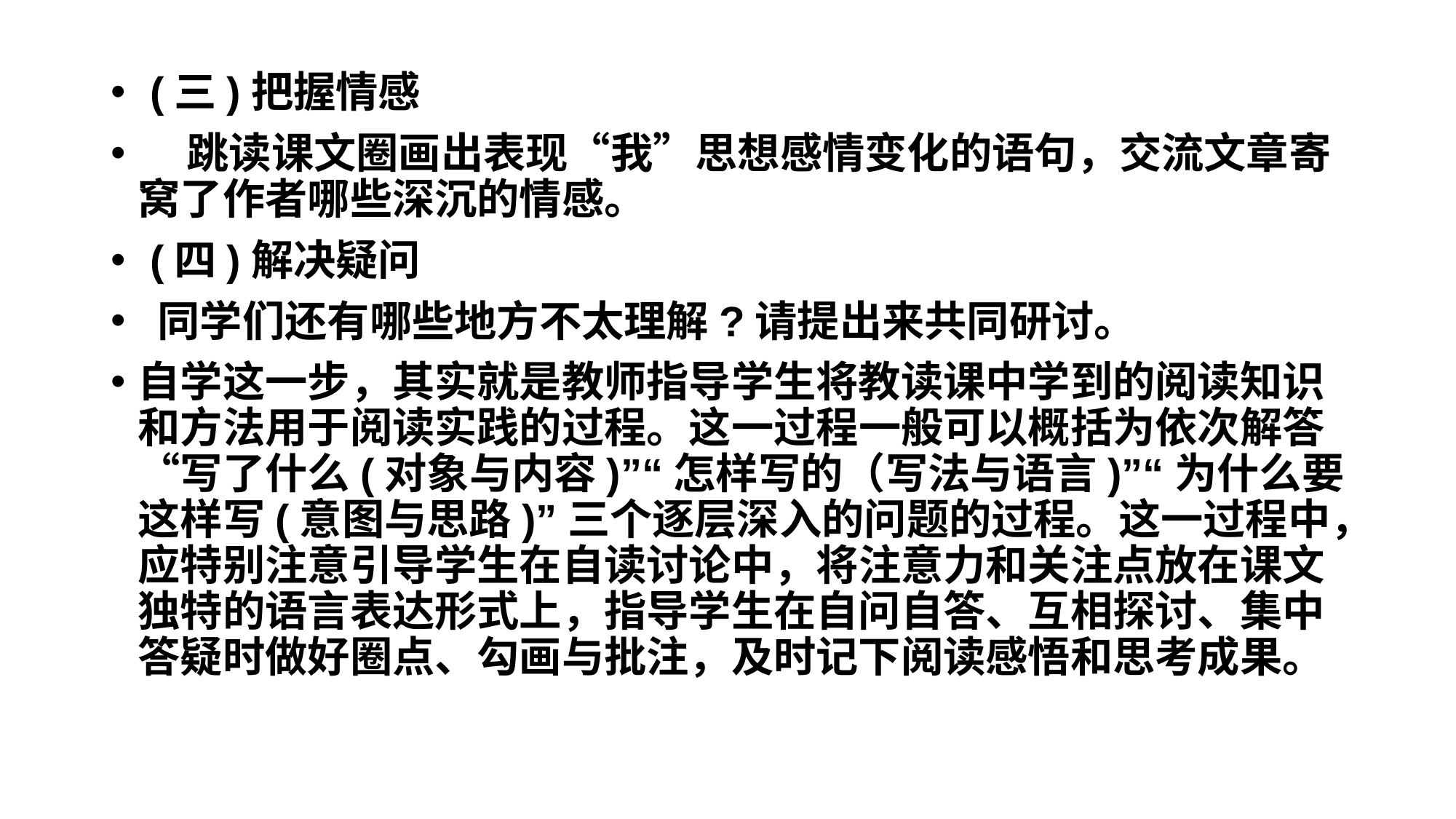

#
 (三)把握情感
    跳读课文圈画出表现“我”思想感情变化的语句，交流文章寄窝了作者哪些深沉的情感。
 (四)解决疑问
 同学们还有哪些地方不太理解?请提出来共同研讨。
自学这一步，其实就是教师指导学生将教读课中学到的阅读知识和方法用于阅读实践的过程。这一过程一般可以概括为依次解答“写了什么(对象与内容)”“怎样写的（写法与语言)”“为什么要这样写(意图与思路)”三个逐层深入的问题的过程。这一过程中，应特别注意引导学生在自读讨论中，将注意力和关注点放在课文独特的语言表达形式上，指导学生在自问自答、互相探讨、集中答疑时做好圈点、勾画与批注，及时记下阅读感悟和思考成果。